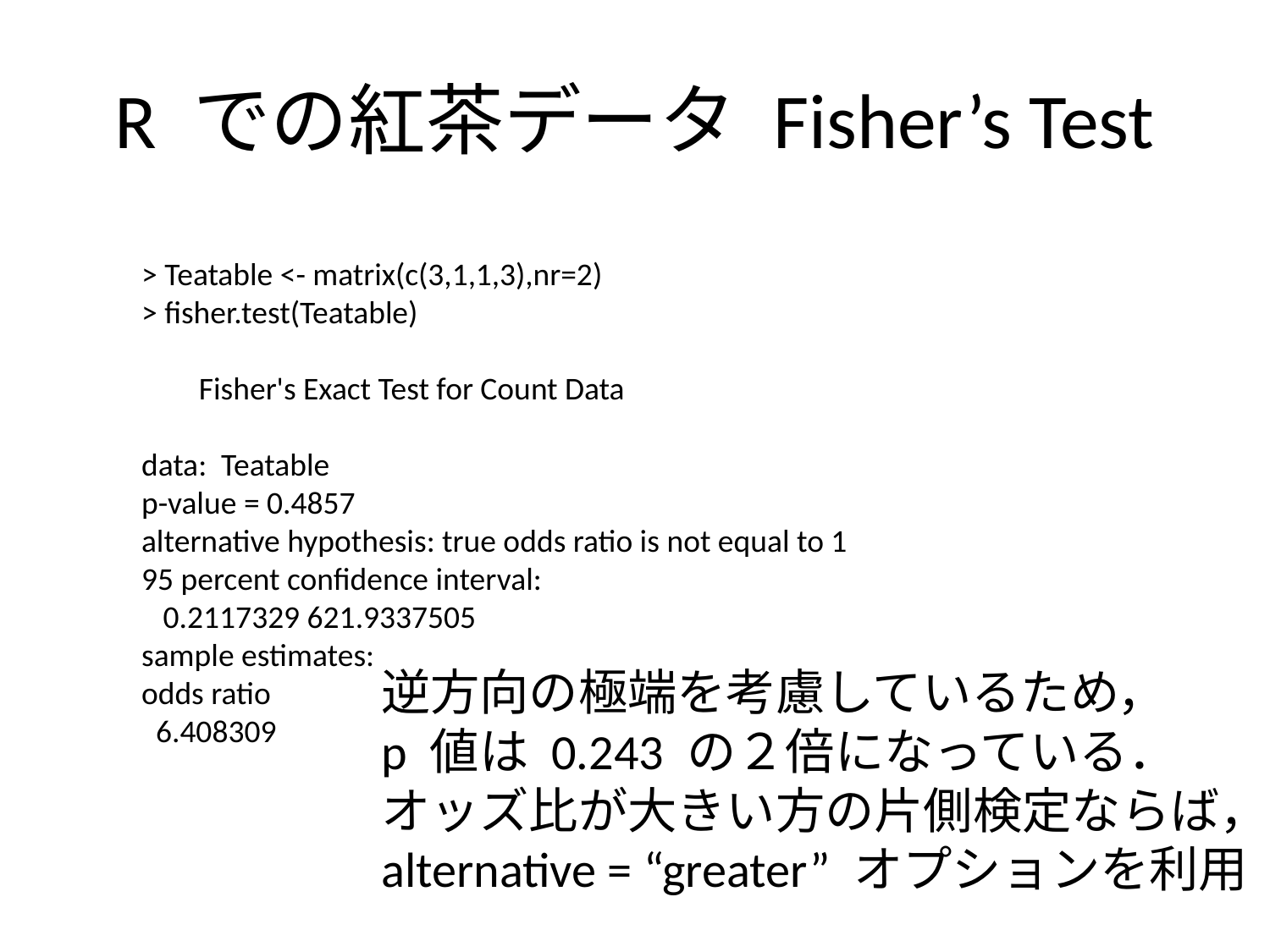

# R での紅茶データ Fisher’s Test
> Teatable <- matrix(c(3,1,1,3),nr=2)
> fisher.test(Teatable)

        Fisher's Exact Test for Count Data

data:  Teatable
p-value = 0.4857
alternative hypothesis: true odds ratio is not equal to 1
95 percent confidence interval:
   0.2117329 621.9337505
sample estimates:
odds ratio
  6.408309

逆方向の極端を考慮しているため，
p 値は 0.243 の２倍になっている．
オッズ比が大きい方の片側検定ならば，
alternative = “greater” オプションを利用